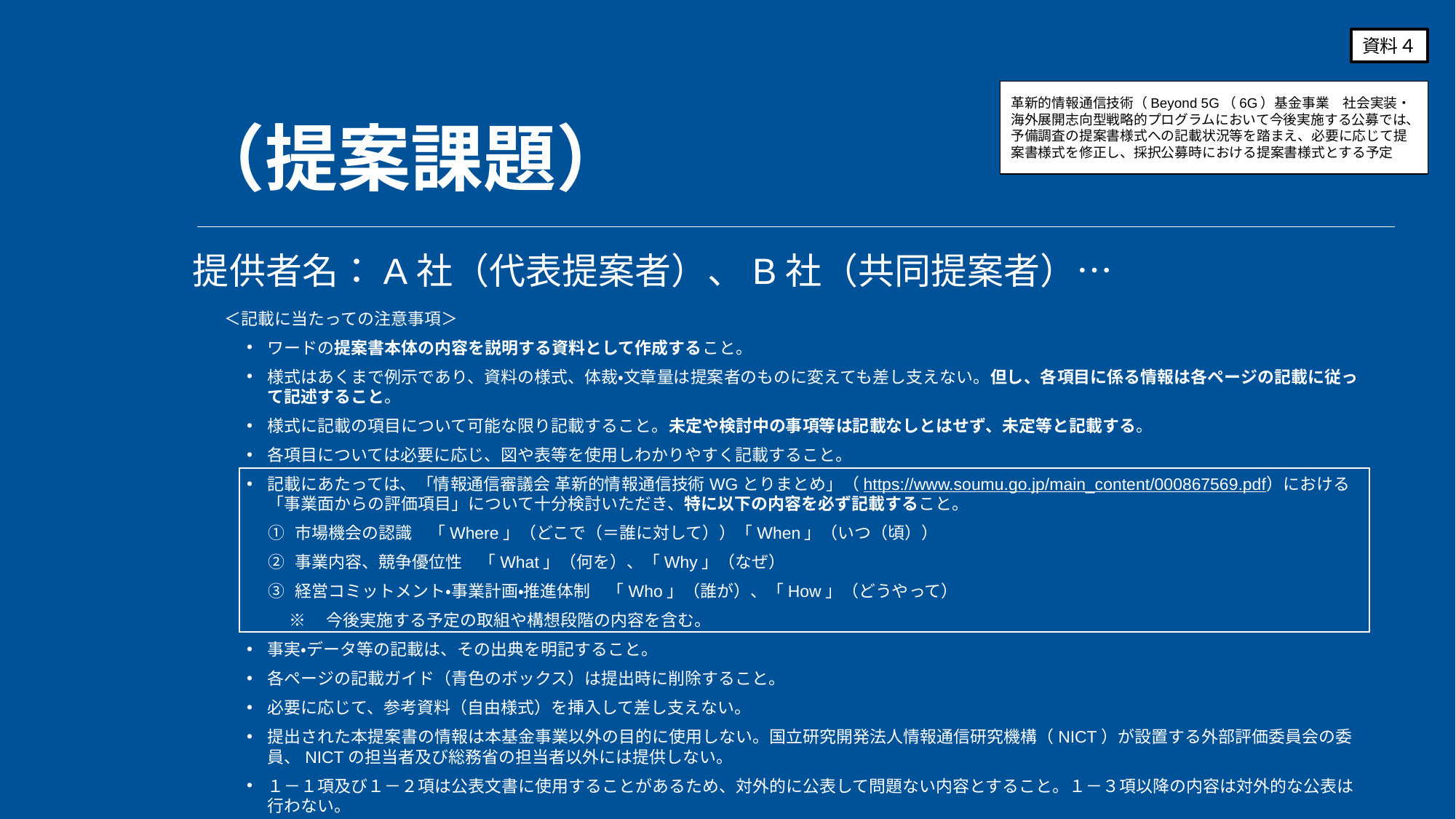

資料４
# （提案課題）
革新的情報通信技術（Beyond 5G（6G）基金事業　社会実装・海外展開志向型戦略的プログラムにおいて今後実施する公募では、予備調査の提案書様式への記載状況等を踏まえ、必要に応じて提案書様式を修正し、採択公募時における提案書様式とする予定
提供者名：A社（代表提案者）、B社（共同提案者）…
＜記載に当たっての注意事項＞
ワードの提案書本体の内容を説明する資料として作成すること。
様式はあくまで例示であり、資料の様式、体裁・文章量は提案者のものに変えても差し支えない。但し、各項目に係る情報は各ページの記載に従って記述すること。
様式に記載の項目について可能な限り記載すること。未定や検討中の事項等は記載なしとはせず、未定等と記載する。
各項目については必要に応じ、図や表等を使用しわかりやすく記載すること。
記載にあたっては、「情報通信審議会 革新的情報通信技術WGとりまとめ」（https://www.soumu.go.jp/main_content/000867569.pdf）における「事業面からの評価項目」について十分検討いただき、特に以下の内容を必ず記載すること。
市場機会の認識　「Where」（どこで（＝誰に対して））「When」（いつ（頃））
事業内容、競争優位性　「What」（何を）、「Why」（なぜ）
経営コミットメント・事業計画・推進体制　「Who」（誰が）、「How」（どうやって）
※　今後実施する予定の取組や構想段階の内容を含む。
事実・データ等の記載は、その出典を明記すること。
各ページの記載ガイド（青色のボックス）は提出時に削除すること。
必要に応じて、参考資料（自由様式）を挿入して差し支えない。
提出された本提案書の情報は本基金事業以外の目的に使用しない。国立研究開発法人情報通信研究機構（NICT）が設置する外部評価委員会の委員、NICTの担当者及び総務省の担当者以外には提供しない。
１－１項及び１－２項は公表文書に使用することがあるため、対外的に公表して問題ない内容とすること。１－３項以降の内容は対外的な公表は行わない。